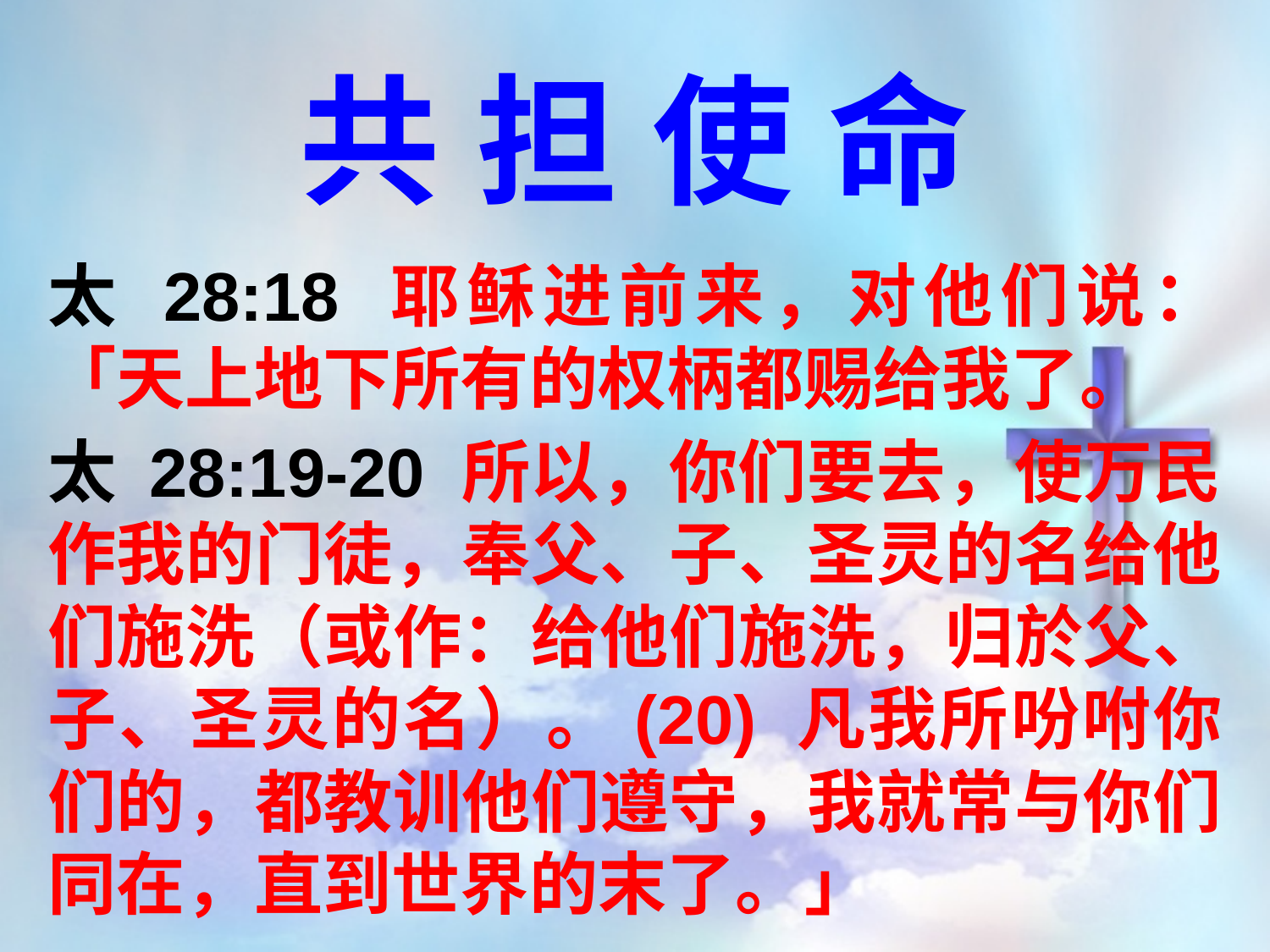

共担使命
太 28:18 耶稣进前来，对他们说：「天上地下所有的权柄都赐给我了。
太 28:19-20 所以，你们要去，使万民作我的门徒，奉父、子、圣灵的名给他们施洗（或作：给他们施洗，归於父、子、圣灵的名）。(20) 凡我所吩咐你们的，都教训他们遵守，我就常与你们同在，直到世界的末了。」